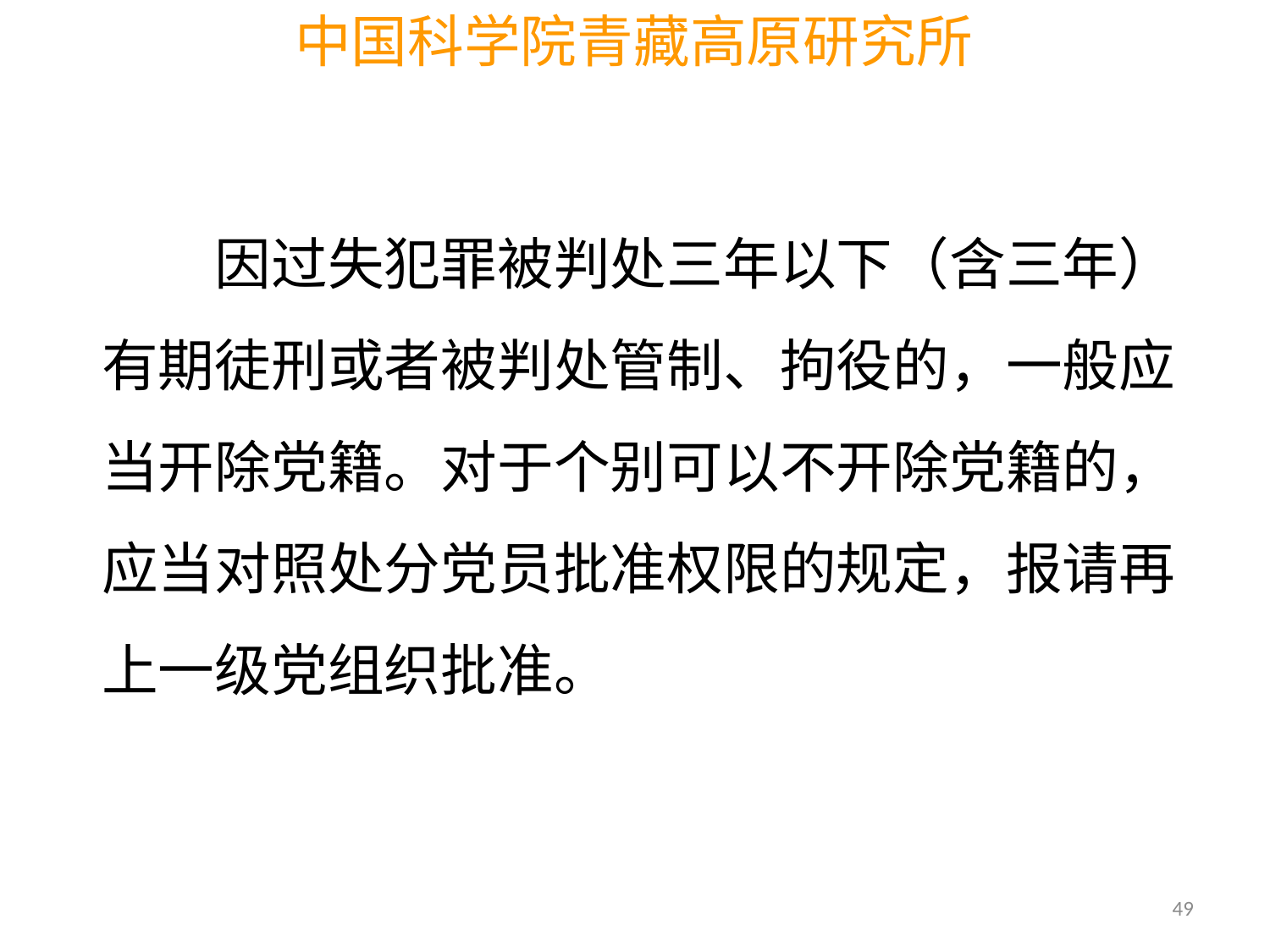

因过失犯罪被判处三年以下（含三年）有期徒刑或者被判处管制、拘役的，一般应当开除党籍。对于个别可以不开除党籍的，应当对照处分党员批准权限的规定，报请再上一级党组织批准。
49